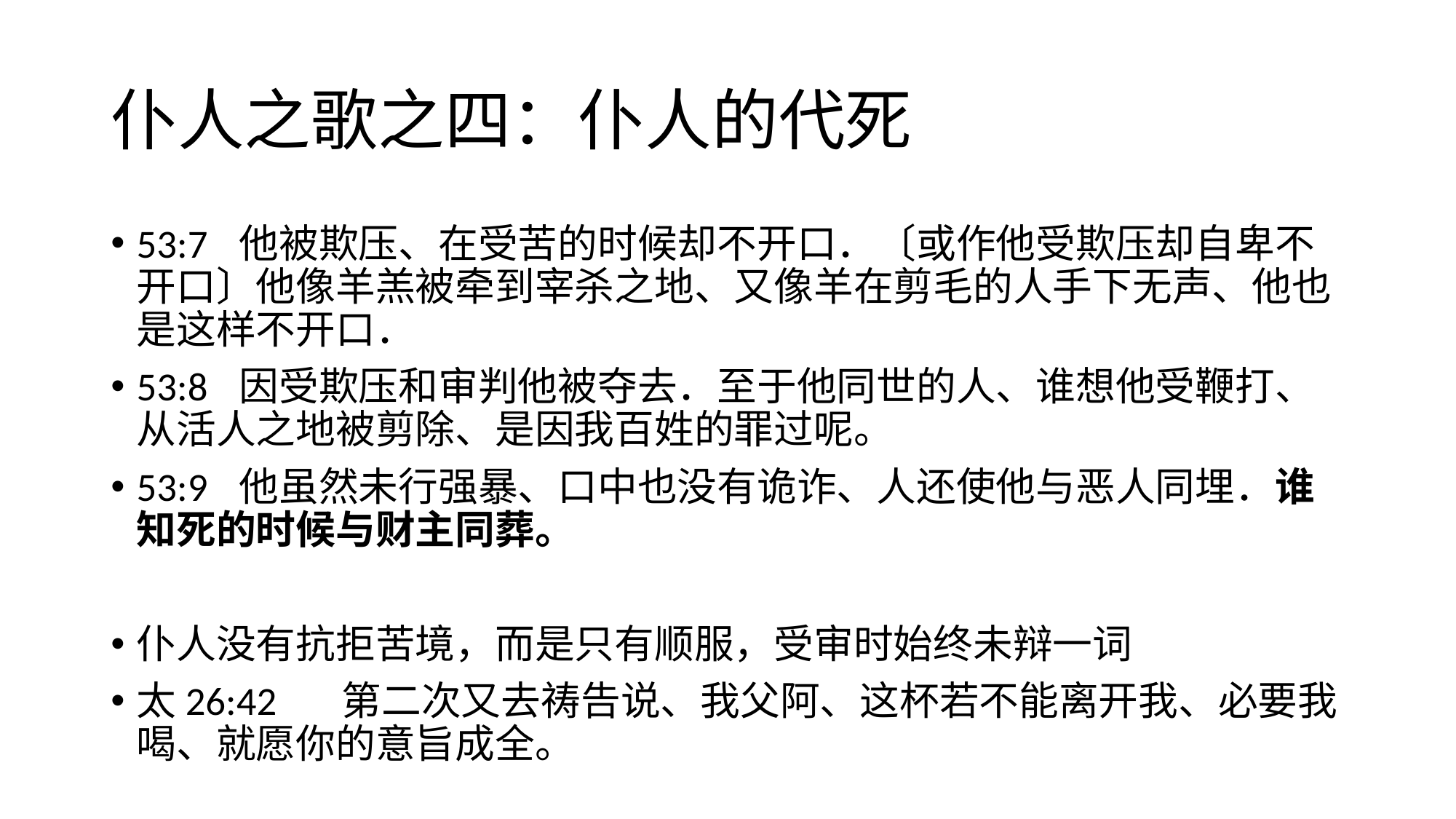

# 仆人之歌之四：仆人的代死
53:7	他被欺压、在受苦的时候却不开口．〔或作他受欺压却自卑不开口〕他像羊羔被牵到宰杀之地、又像羊在剪毛的人手下无声、他也是这样不开口．
53:8	因受欺压和审判他被夺去．至于他同世的人、谁想他受鞭打、从活人之地被剪除、是因我百姓的罪过呢。
53:9	他虽然未行强暴、口中也没有诡诈、人还使他与恶人同埋．谁知死的时候与财主同葬。

仆人没有抗拒苦境，而是只有顺服，受审时始终未辩一词
太26:42	第二次又去祷告说、我父阿、这杯若不能离开我、必要我喝、就愿你的意旨成全。